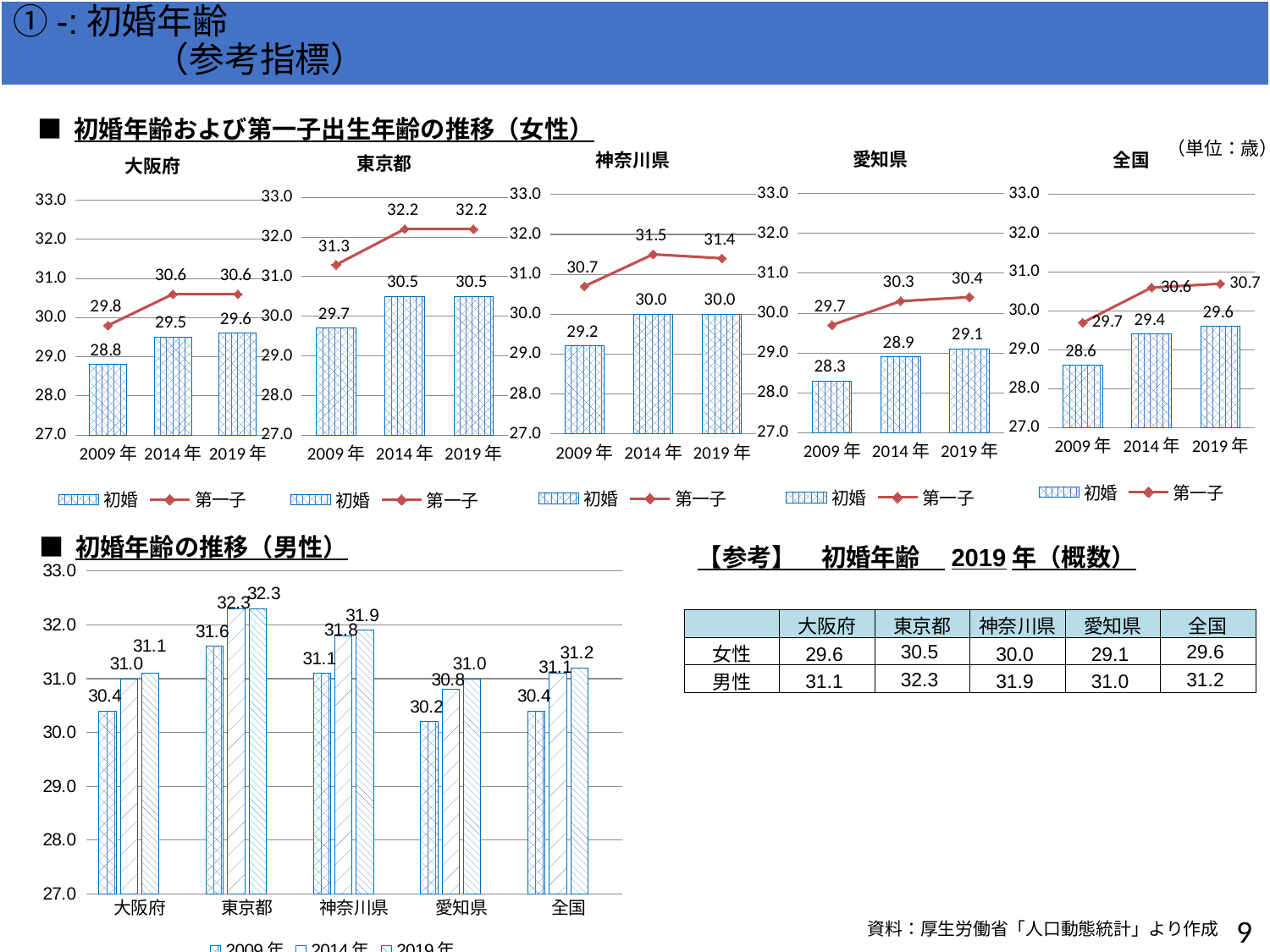

方向性Ⅰ）若者が活躍でき、子育て安心の都市「大阪」の実現
①-:初婚年齢　　　　　　　　　　　　　　　　　　　　　　　　　　　　　　　　　（参考指標）
■ 初婚年齢および第一子出生年齢の推移（女性）

### Chart: 愛知県

| Category | 初婚 | 第一子 |
|---|---|---|
| 2009年 | 28.3 | 29.7 |
| 2014年 | 28.9 | 30.3 |
| 2019年 | 29.1 | 30.4 |

### Chart: 神奈川県

| Category | 初婚 | 第一子 |
|---|---|---|
| 2009年 | 29.2 | 30.7 |
| 2014年 | 30.0 | 31.5 |
| 2019年 | 30.0 | 31.4 |

### Chart: 全国

| Category | 初婚 | 第一子 |
|---|---|---|
| 2009年 | 28.6 | 29.7 |
| 2014年 | 29.4 | 30.6 |
| 2019年 | 29.6 | 30.7 |

### Chart: 東京都

| Category | 初婚 | 第一子 |
|---|---|---|
| 2009年 | 29.7 | 31.3 |
| 2014年 | 30.5 | 32.2 |
| 2019年 | 30.5 | 32.2 |
（単位：歳）

### Chart: 大阪府

| Category | 初婚 | 第一子 |
|---|---|---|
| 2009年 | 28.8 | 29.8 |
| 2014年 | 29.5 | 30.6 |
| 2019年 | 29.6 | 30.6 |
■ 初婚年齢の推移（男性）
【参考】　初婚年齢　2019年（概数）

### Chart

| Category | 2009年 | 2014年 | 2019年 |  |
|---|---|---|---|---|
| 大阪府 | 30.4 | 31.0 | 31.1 | None |
| 東京都 | 31.6 | 32.3 | 32.3 | None |
| 神奈川県 | 31.1 | 31.8 | 31.9 | None |
| 愛知県 | 30.2 | 30.8 | 31.0 | None |
| 全国 | 30.4 | 31.1 | 31.2 | None |
|  | 大阪府 | 東京都 | 神奈川県 | 愛知県 | 全国 |
| --- | --- | --- | --- | --- | --- |
| 女性 | 29.6 | 30.5 | 30.0 | 29.1 | 29.6 |
| 男性 | 31.1 | 32.3 | 31.9 | 31.0 | 31.2 |
9
資料：厚生労働省「人口動態統計」より作成